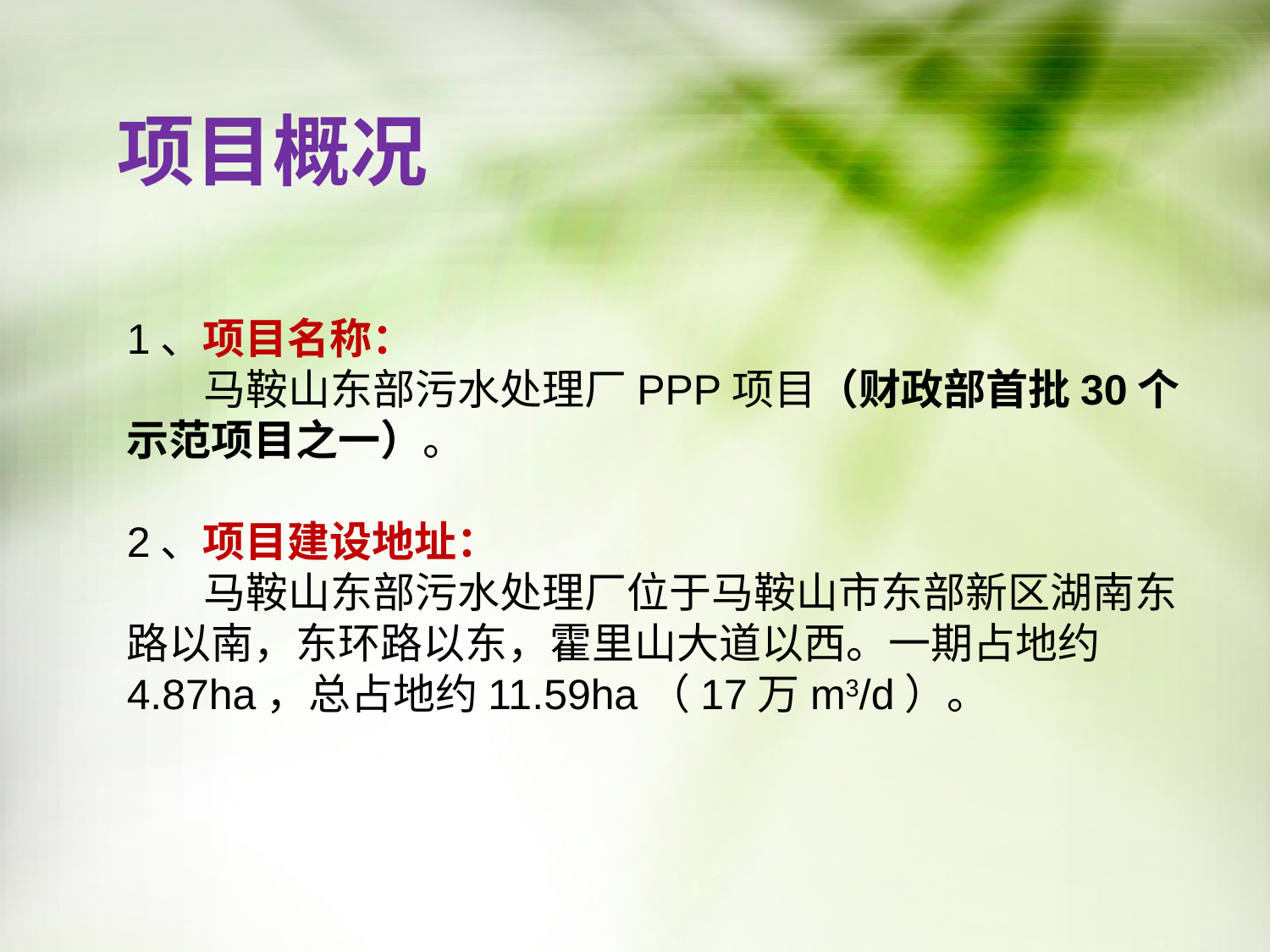

项目概况
1、项目名称：
       马鞍山东部污水处理厂PPP项目（财政部首批30个示范项目之一）。

2、项目建设地址：
       马鞍山东部污水处理厂位于马鞍山市东部新区湖南东路以南，东环路以东，霍里山大道以西。一期占地约4.87ha，总占地约11.59ha（17万m3/d）。